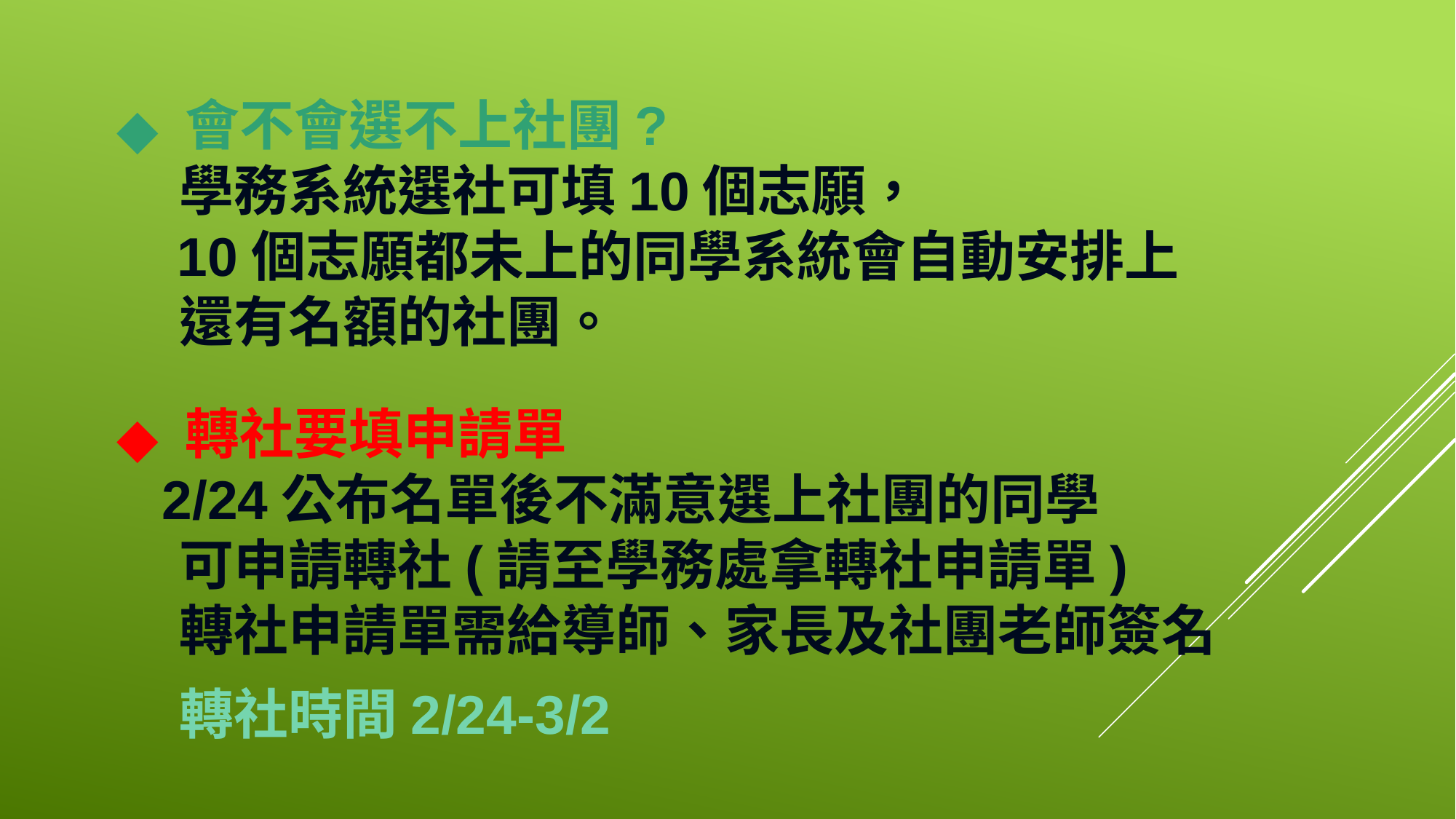

會不會選不上社團?
    學務系統選社可填10個志願，
    10個志願都未上的同學系統會自動安排上
    還有名額的社團。

轉社要填申請單
   2/24公布名單後不滿意選上社團的同學
    可申請轉社(請至學務處拿轉社申請單)
    轉社申請單需給導師、家長及社團老師簽名
    轉社時間2/24-3/2